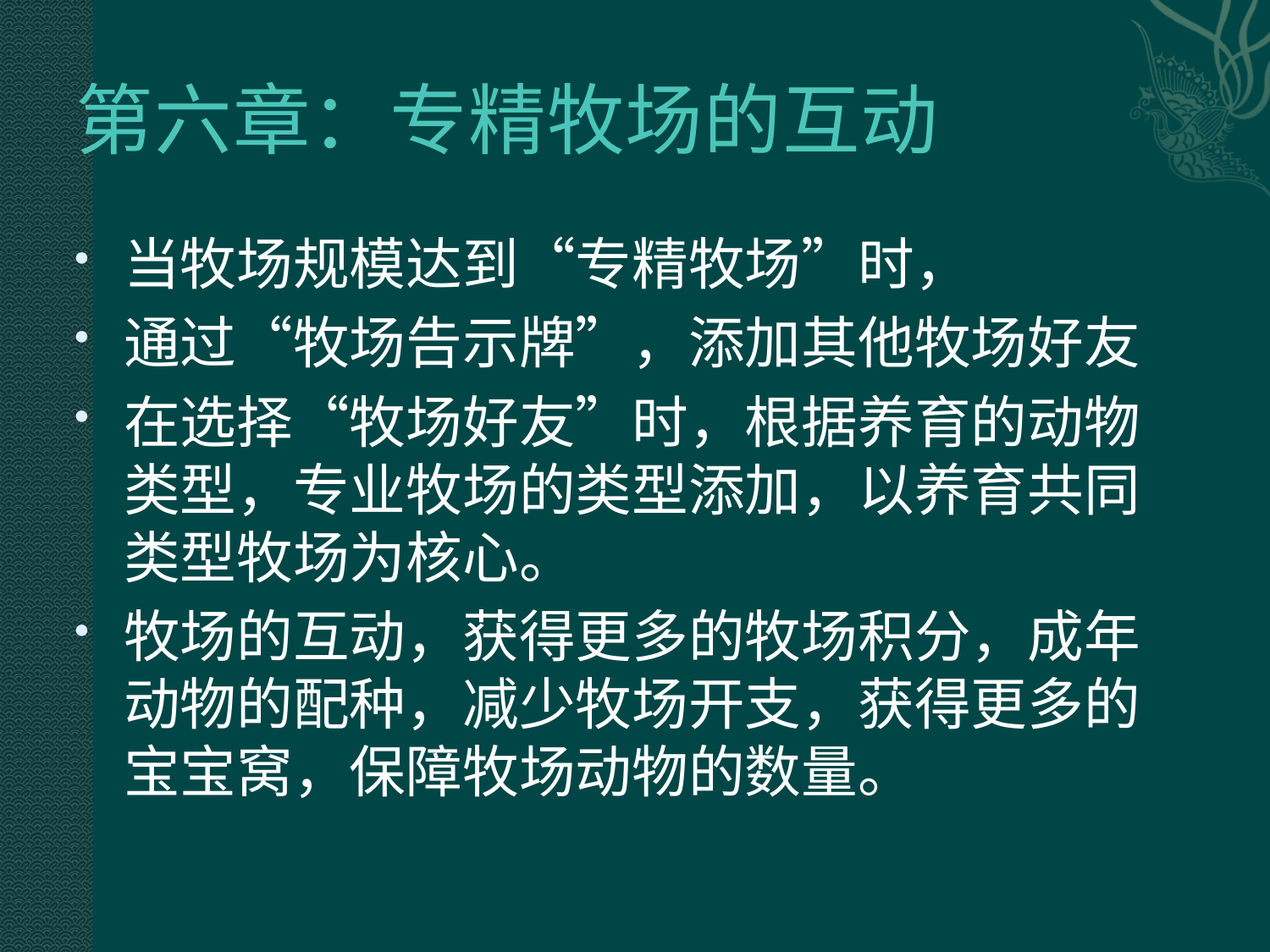

# 第六章：专精牧场的互动
当牧场规模达到“专精牧场”时，
通过“牧场告示牌”，添加其他牧场好友
在选择“牧场好友”时，根据养育的动物类型，专业牧场的类型添加，以养育共同类型牧场为核心。
牧场的互动，获得更多的牧场积分，成年动物的配种，减少牧场开支，获得更多的宝宝窝，保障牧场动物的数量。